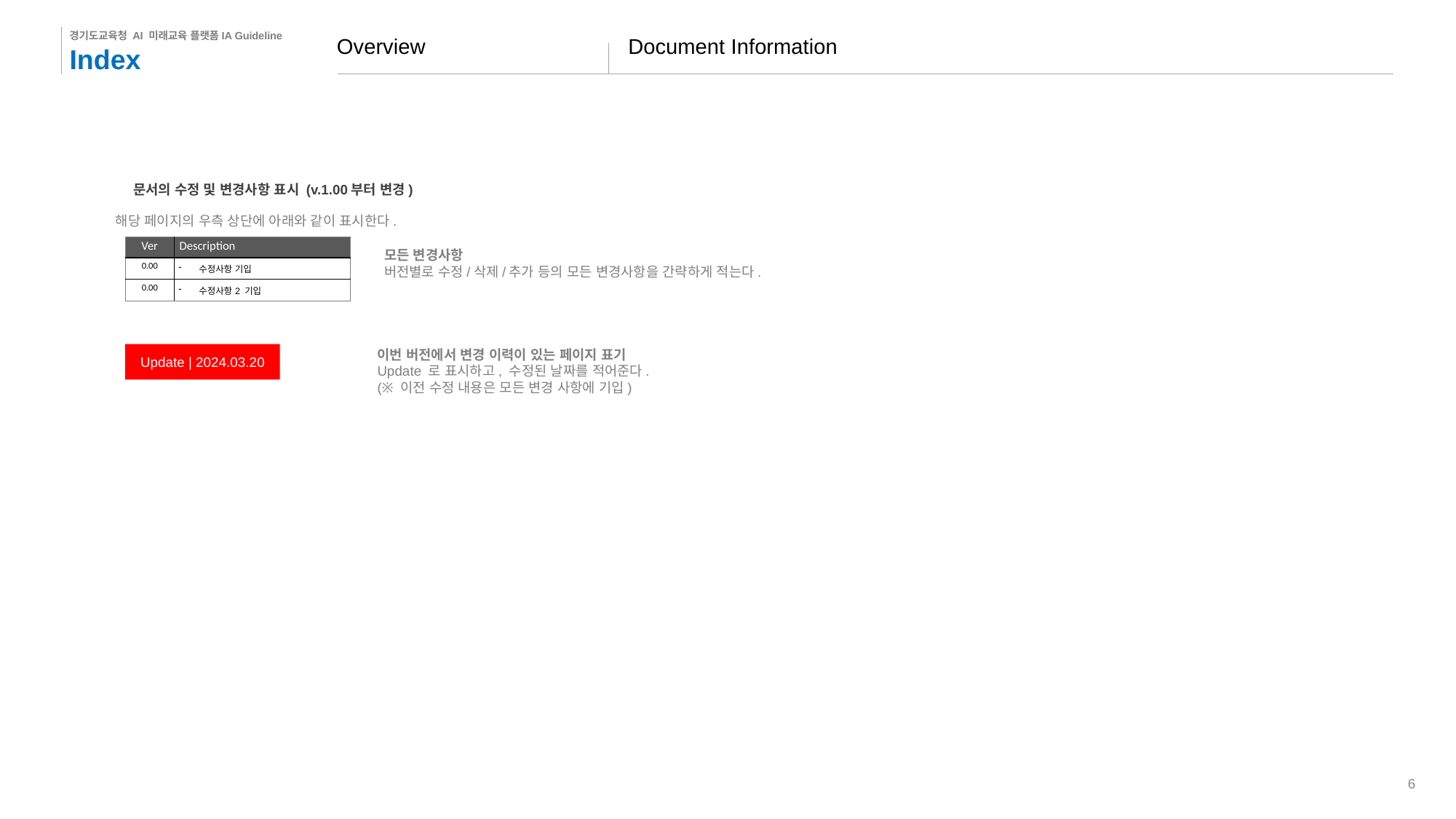

# Overview
Document Information
문서의 수정 및 변경사항 표시 (v.1.00부터 변경)
해당 페이지의 우측 상단에 아래와 같이 표시한다.
| Ver | Description |
| --- | --- |
| 0.00 | 수정사항 기입 |
| 0.00 | 수정사항2 기입 |
모든 변경사항
버전별로 수정/삭제/추가 등의 모든 변경사항을 간략하게 적는다.
이번 버전에서 변경 이력이 있는 페이지 표기
Update 로 표시하고, 수정된 날짜를 적어준다.
(※ 이전 수정 내용은 모든 변경 사항에 기입)
Update | 2024.03.20
6